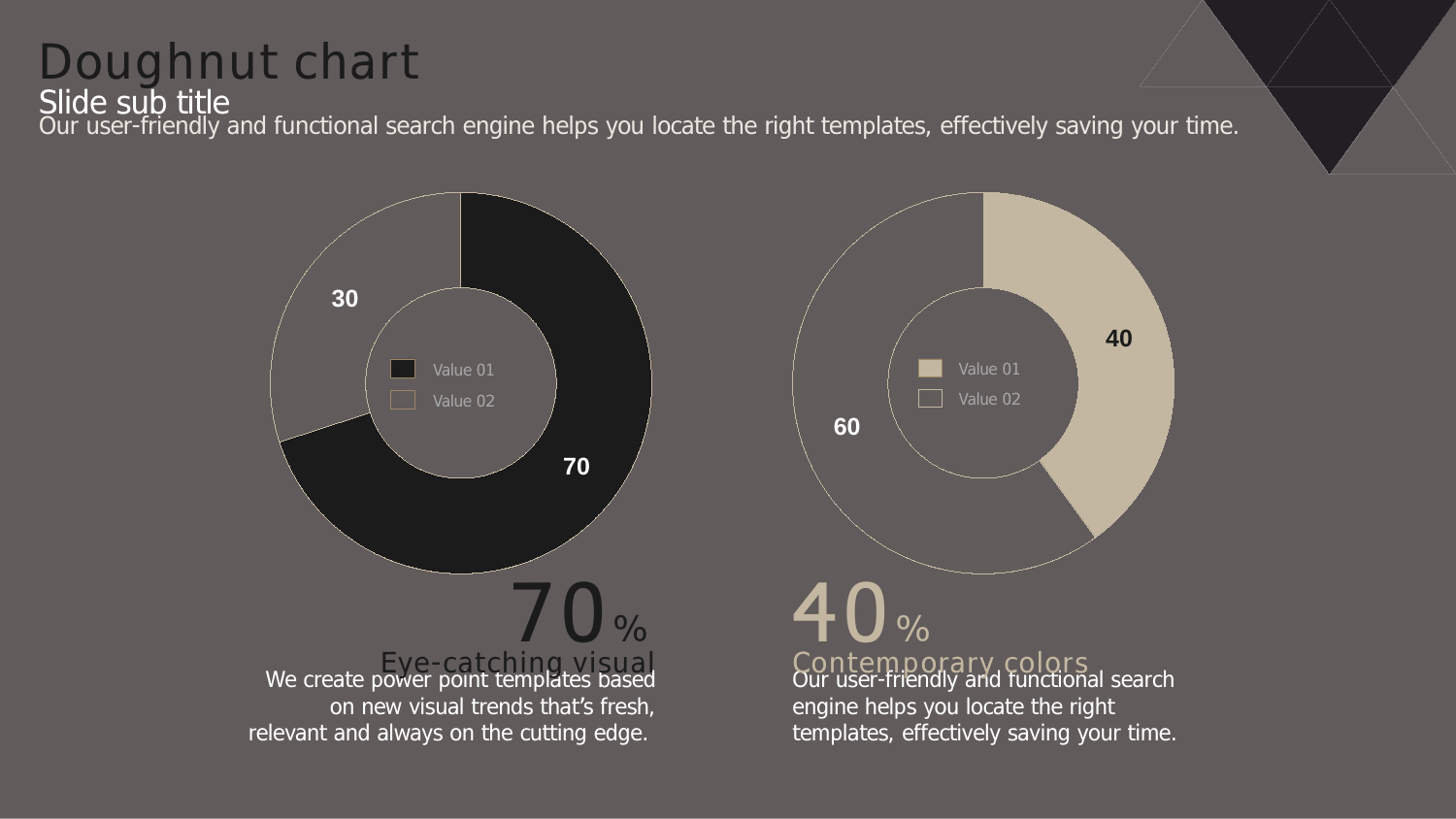

Doughnut chart
Slide sub title
Our user-friendly and functional search engine helps you locate the right templates, effectively saving your time.

### Chart

| Category | 판매 |
|---|---|
| Value 01 | 70.0 |
| Value 02 | 30.0 |

### Chart

| Category | 판매 |
|---|---|
| Value 01 | 40.0 |
| Value 02 | 60.0 |
Value 01

Value 02

Value 01

Value 02

70%
40%
Eye-catching visual
Contemporary colors
We create power point templates based on new visual trends that’s fresh, relevant and always on the cutting edge.
Our user-friendly and functional search engine helps you locate the right templates, effectively saving your time.